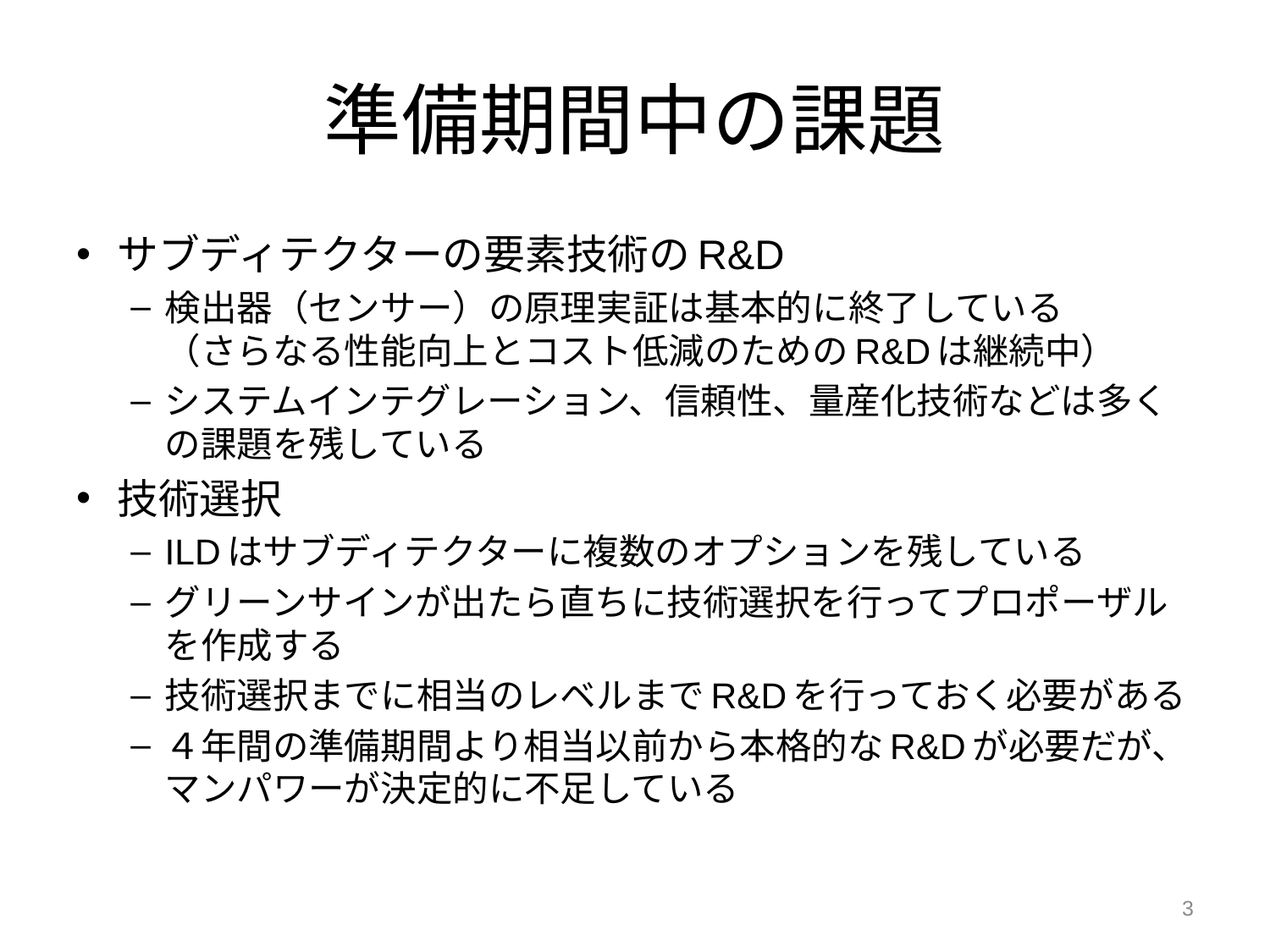

# 準備期間中の課題
サブディテクターの要素技術のR&D
検出器（センサー）の原理実証は基本的に終了している
（さらなる性能向上とコスト低減のためのR&Dは継続中）
システムインテグレーション、信頼性、量産化技術などは多くの課題を残している
技術選択
ILDはサブディテクターに複数のオプションを残している
グリーンサインが出たら直ちに技術選択を行ってプロポーザルを作成する
技術選択までに相当のレベルまでR&Dを行っておく必要がある
４年間の準備期間より相当以前から本格的なR&Dが必要だが、マンパワーが決定的に不足している
3